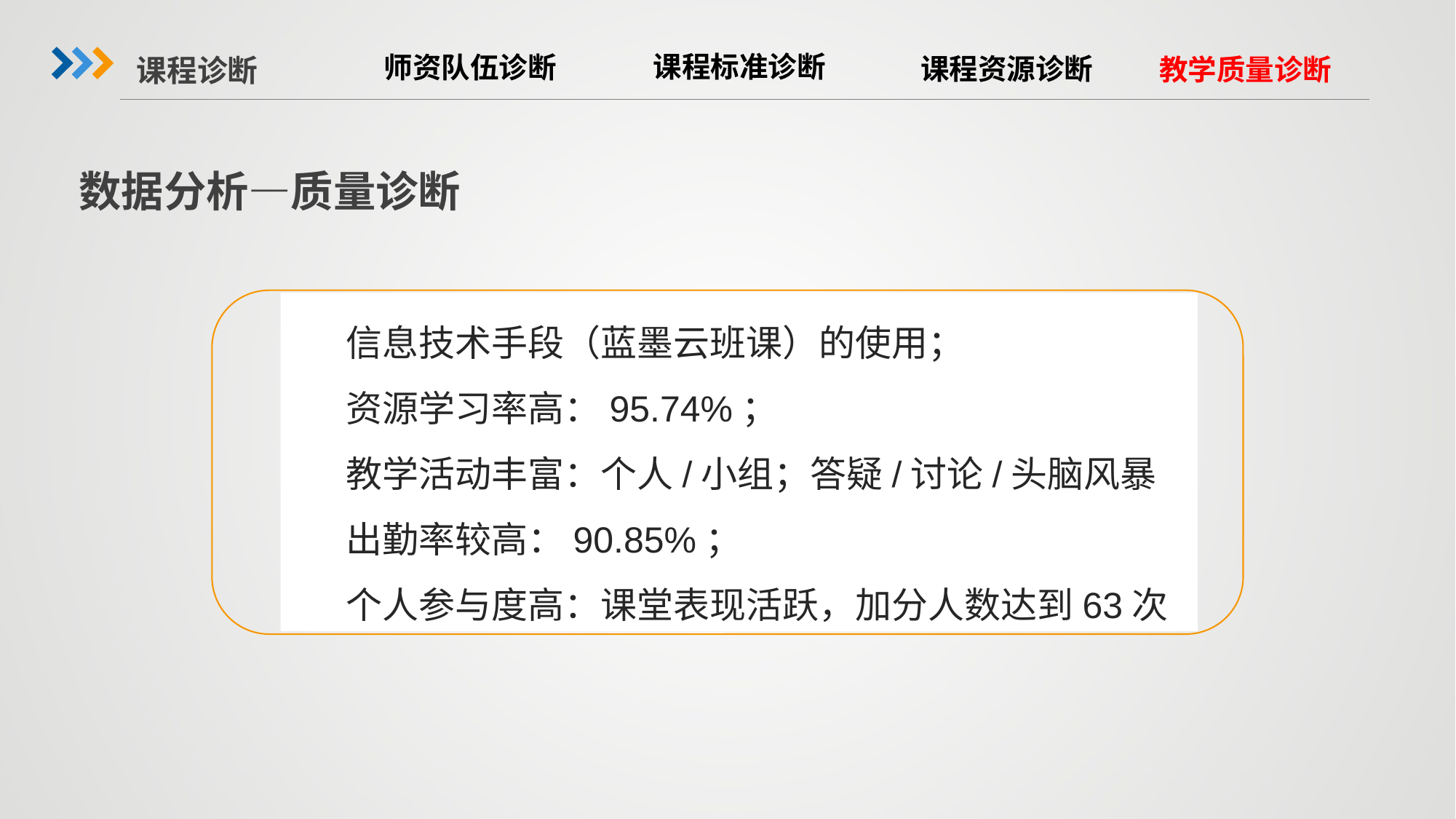

课程诊断
课程标准诊断
师资队伍诊断
课程资源诊断
教学质量诊断
数据分析—质量诊断

信息技术手段（蓝墨云班课）的使用；
资源学习率高：95.74%；
教学活动丰富：个人/小组；答疑/讨论/头脑风暴
出勤率较高：90.85%；
个人参与度高：课堂表现活跃，加分人数达到63次